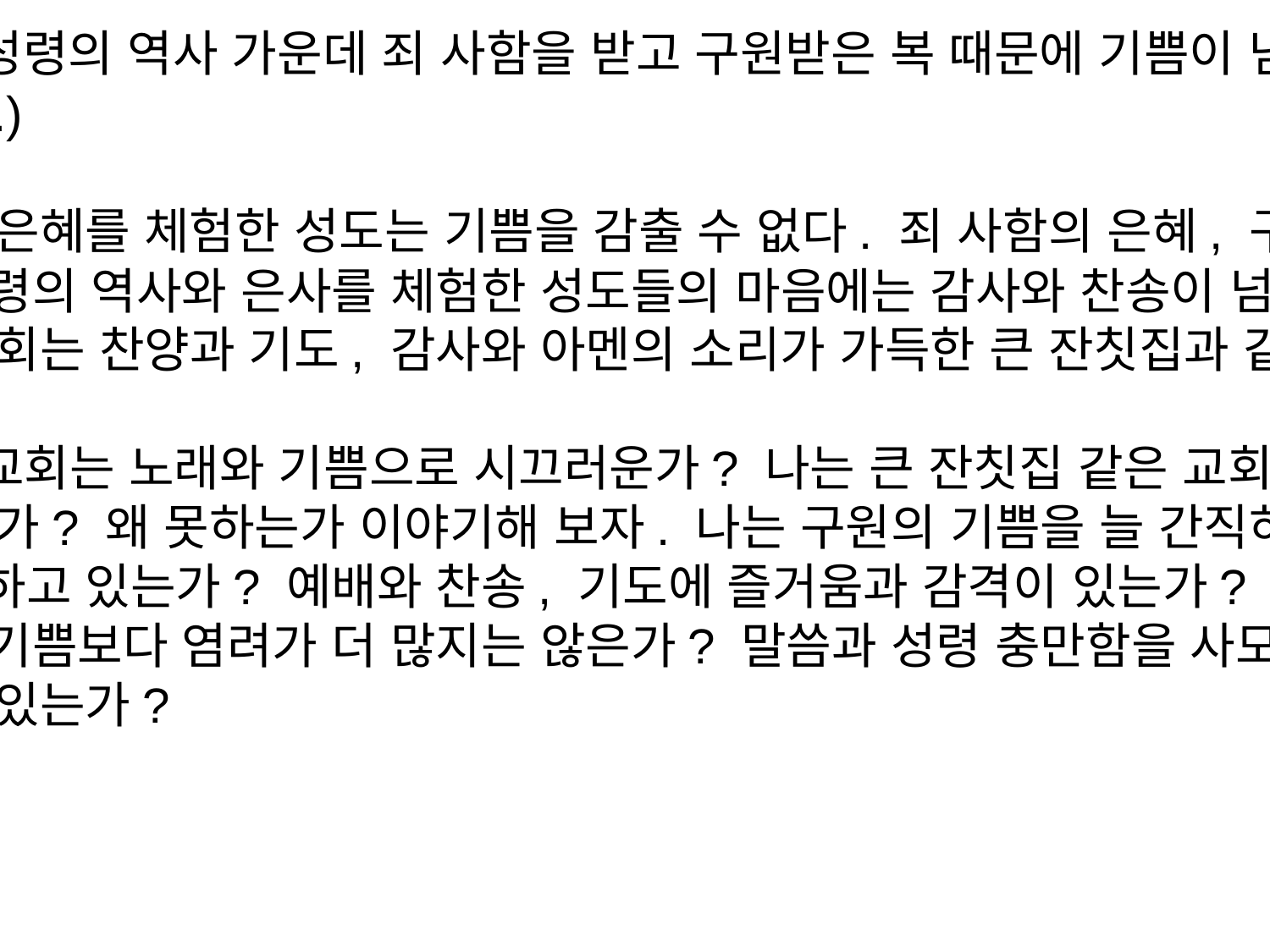

(회개와 성령의 역사 가운데 죄 사함을 받고 구원받은 복 때문에 기쁨이 넘치고 시끄럽다.)

하나님의 은혜를 체험한 성도는 기쁨을 감출 수 없다. 죄 사함의 은혜, 구원의 감격, 성령의 역사와 은사를 체험한 성도들의 마음에는 감사와 찬송이 넘침. 그래서 교회는 찬양과 기도, 감사와 아멘의 소리가 가득한 큰 잔칫집과 같다.

※ 우리 교회는 노래와 기쁨으로 시끄러운가? 나는 큰 잔칫집 같은 교회생활을 하고 있는가? 왜 못하는가 이야기해 보자. 나는 구원의 기쁨을 늘 간직하며 신앙생활하고 있는가? 예배와 찬송, 기도에 즐거움과 감격이 있는가? 감사보다 불평이, 기쁨보다 염려가 더 많지는 않은가? 말씀과 성령 충만함을 사모하며 살아가고 있는가?